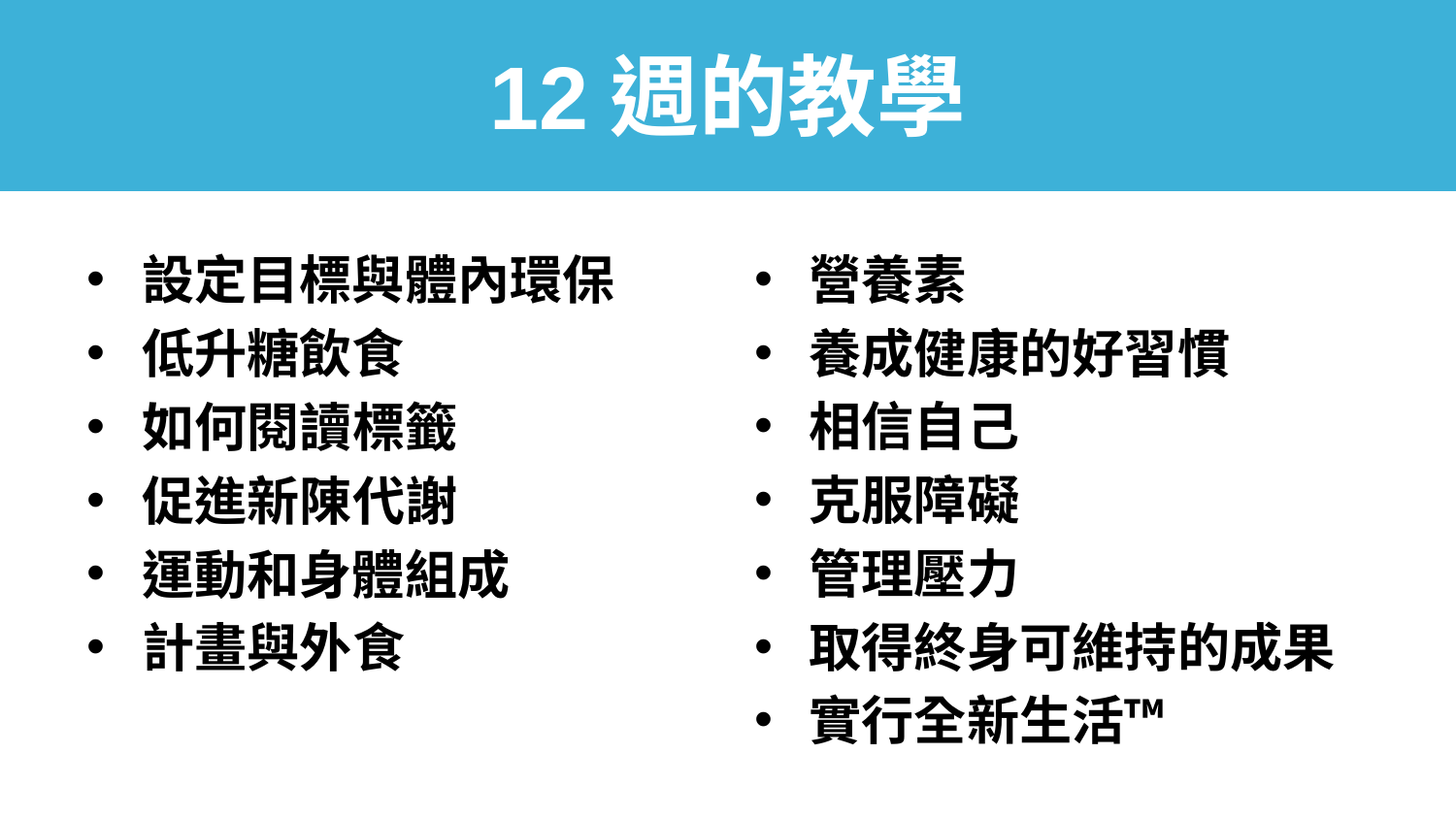

12週的教學

設定目標與體內環保
低升糖飲食
如何閱讀標籤
促進新陳代謝
運動和身體組成
計畫與外食
營養素
養成健康的好習慣
相信自己
克服障礙
管理壓力
取得終身可維持的成果
實行全新生活™